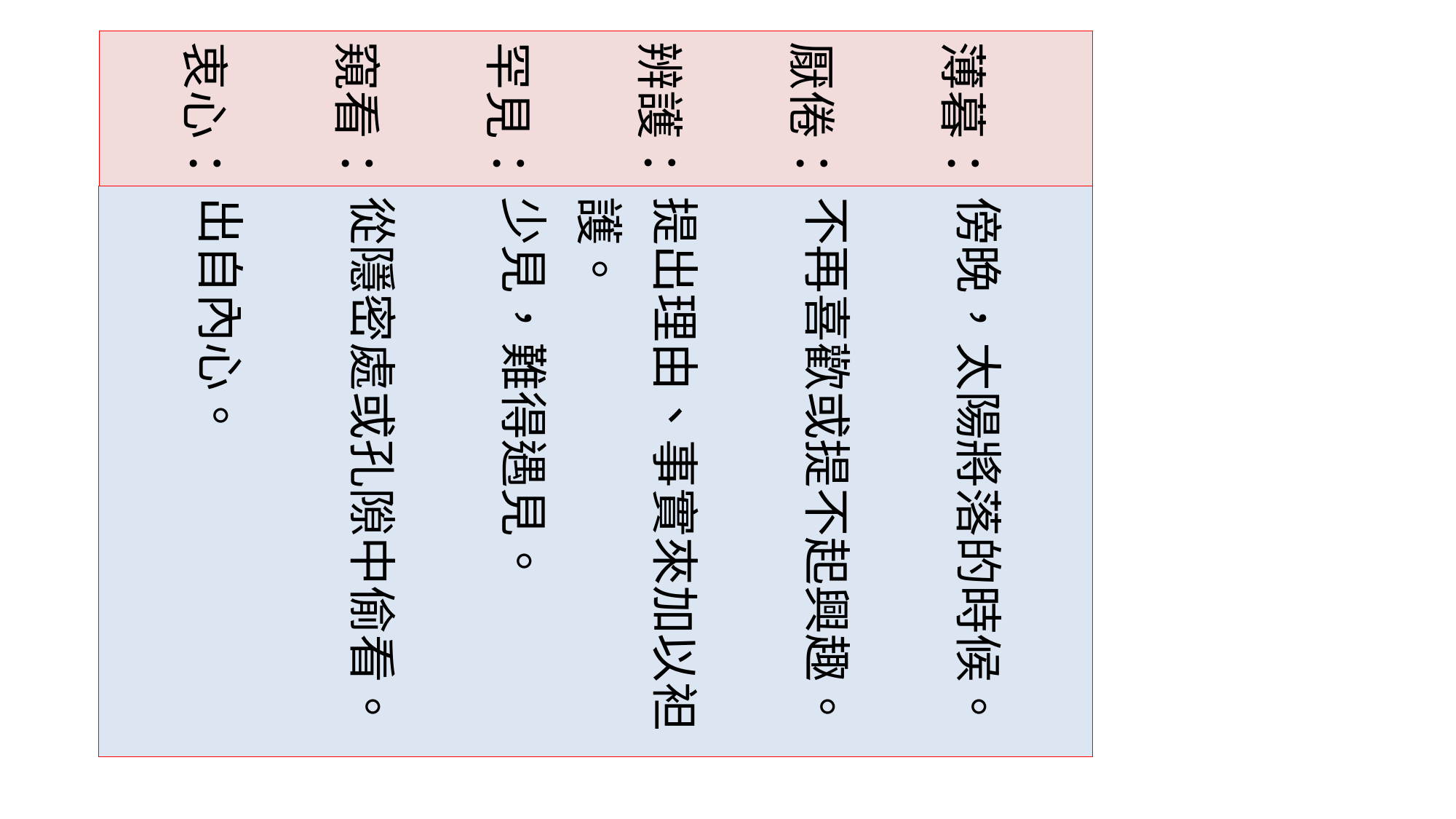

薄暮：
厭倦：
辨護：
罕見：
窺看：
衷心：

傍晚，太陽將落的時候。

不再喜歡或提不起興趣。

提出理由、事實來加以袒護。
少見，難得遇見。

從隱密處或孔隙中偷看。

出自內心。